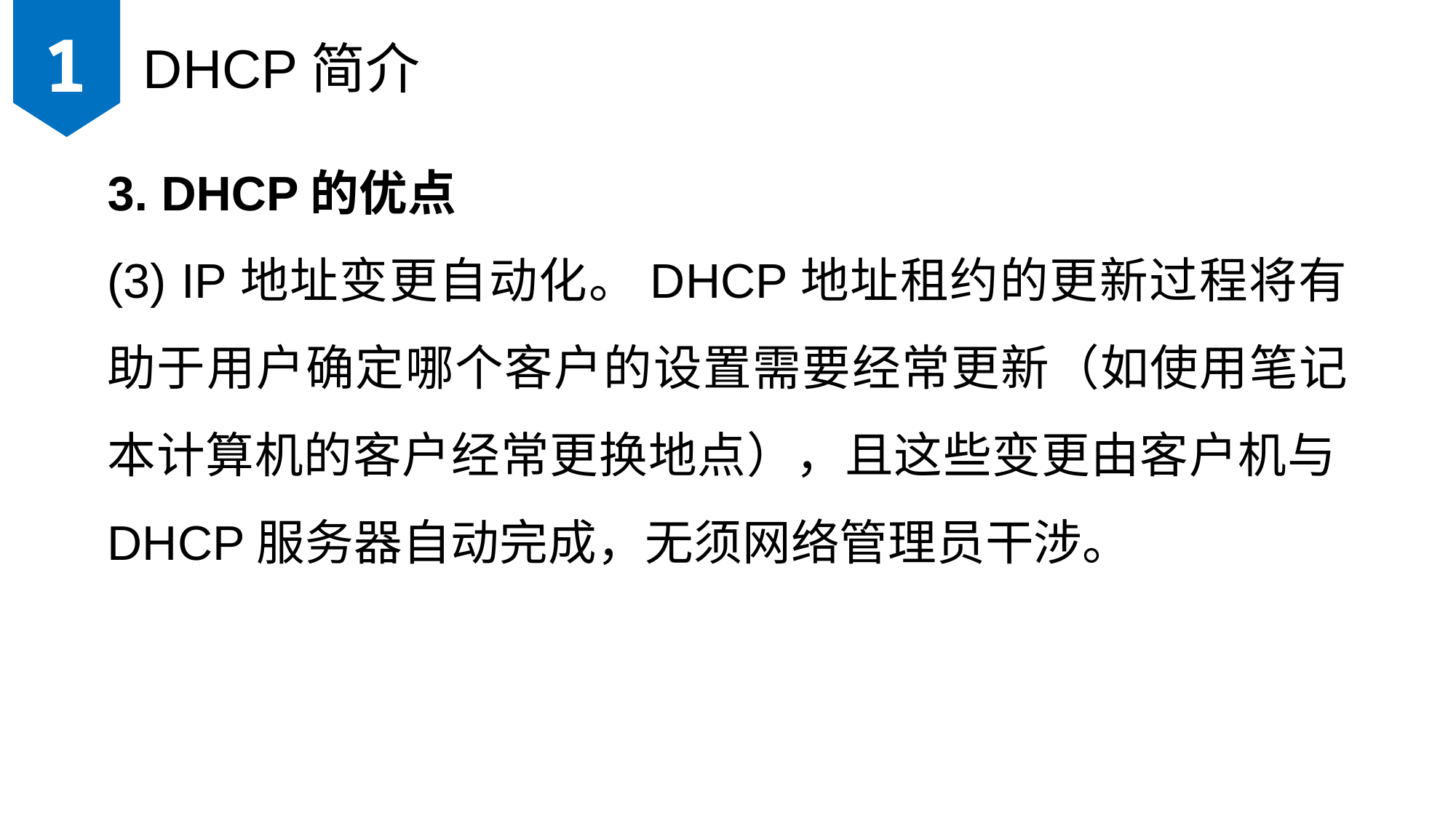

1

DHCP简介
3. DHCP的优点
(3) IP地址变更自动化。DHCP地址租约的更新过程将有助于用户确定哪个客户的设置需要经常更新（如使用笔记本计算机的客户经常更换地点），且这些变更由客户机与DHCP服务器自动完成，无须网络管理员干涉。